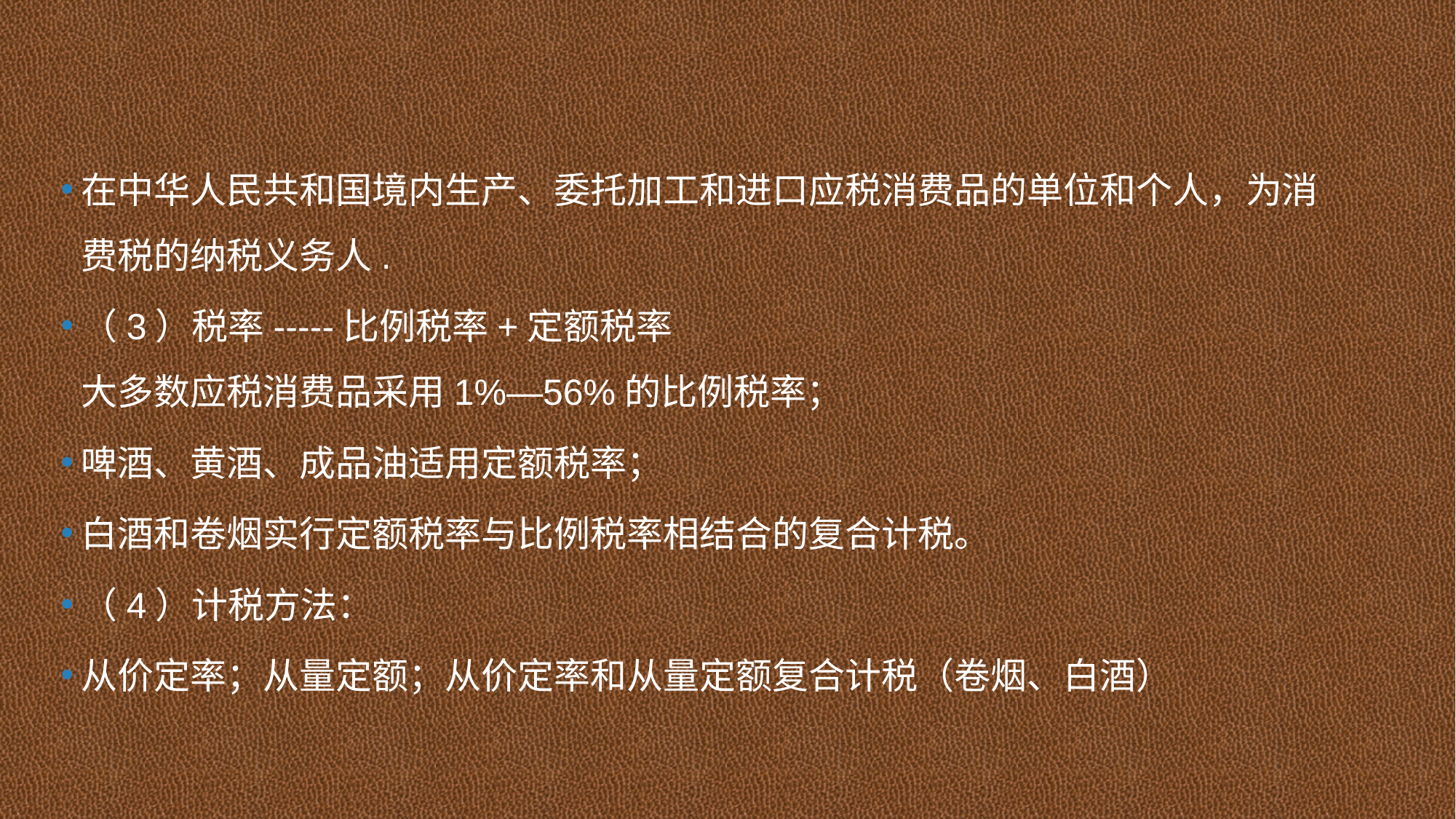

在中华人民共和国境内生产、委托加工和进口应税消费品的单位和个人，为消费税的纳税义务人.
（3）税率-----比例税率+定额税率
大多数应税消费品采用1%—56%的比例税率；
啤酒、黄酒、成品油适用定额税率；
白酒和卷烟实行定额税率与比例税率相结合的复合计税。
（4）计税方法：
从价定率；从量定额；从价定率和从量定额复合计税（卷烟、白酒）